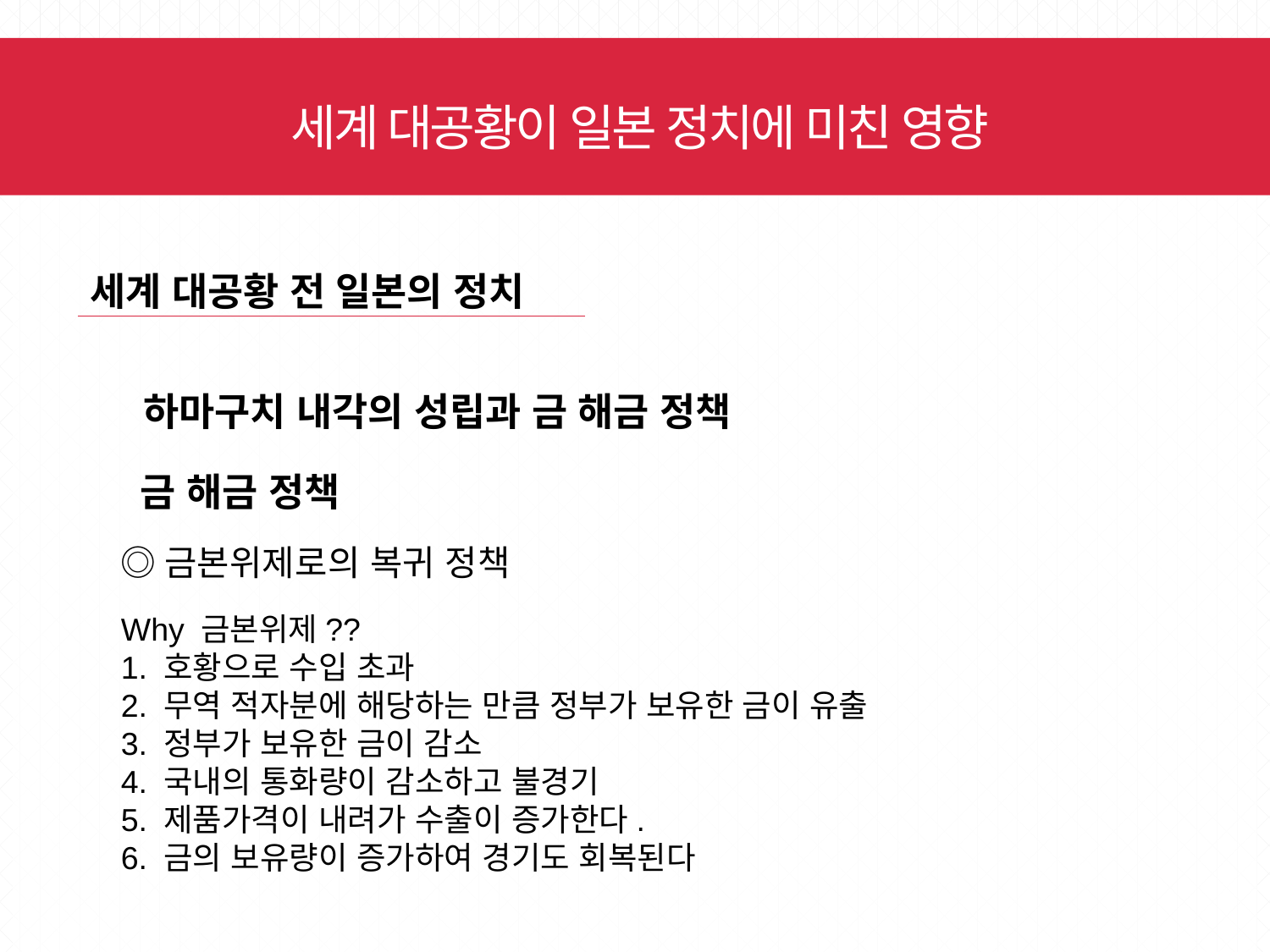

세계 대공황이 일본 정치에 미친 영향

세계 대공황 전 일본의 정치

하마구치 내각의 성립과 금 해금 정책
금 해금 정책
◎금본위제로의 복귀 정책
Why 금본위제??
1. 호황으로 수입 초과
2. 무역 적자분에 해당하는 만큼 정부가 보유한 금이 유출
3. 정부가 보유한 금이 감소
4. 국내의 통화량이 감소하고 불경기
5. 제품가격이 내려가 수출이 증가한다.
6. 금의 보유량이 증가하여 경기도 회복된다